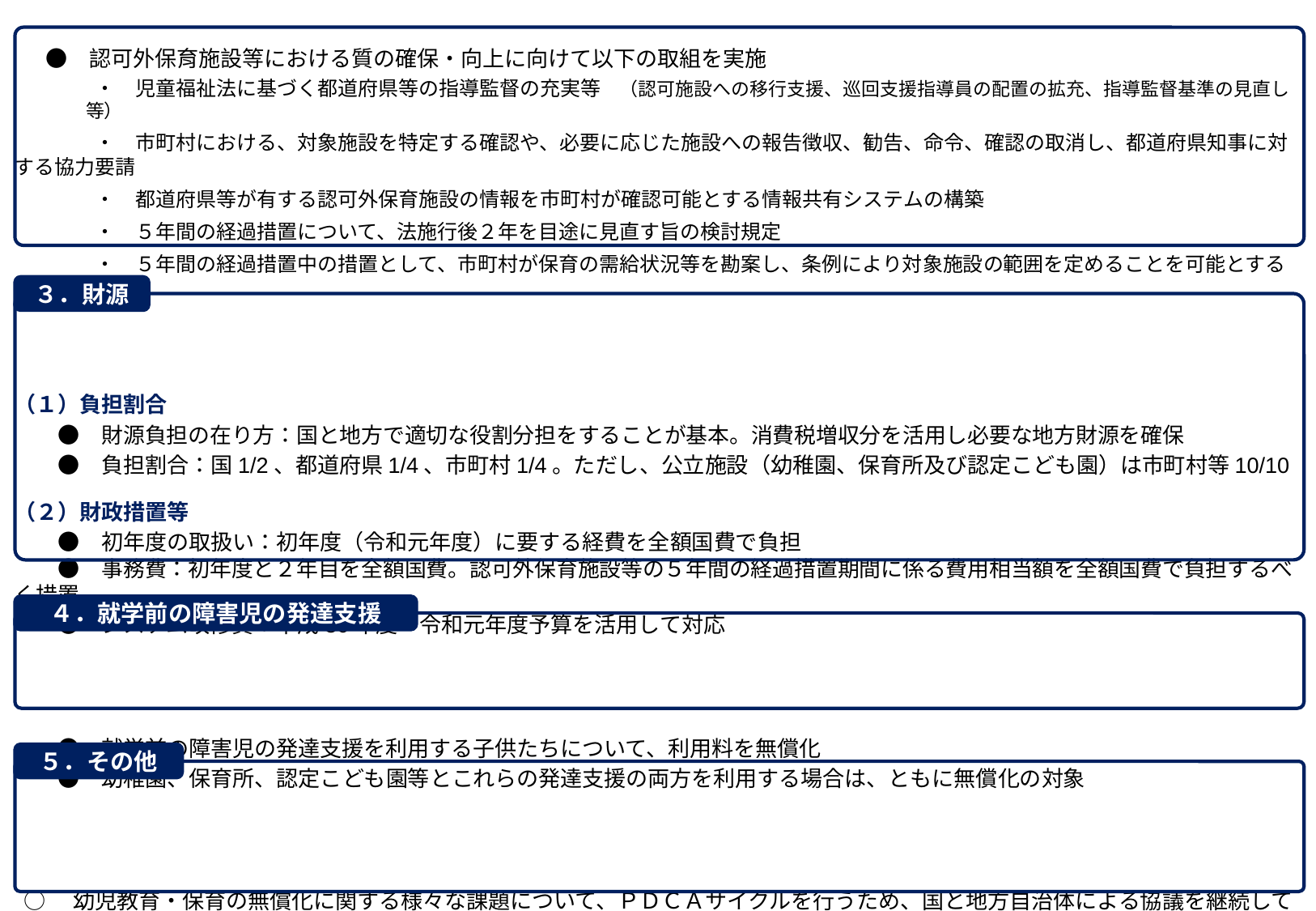

●　認可外保育施設等における質の確保・向上に向けて以下の取組を実施

　　　　・　児童福祉法に基づく都道府県等の指導監督の充実等　（認可施設への移行支援、巡回支援指導員の配置の拡充、指導監督基準の見直し等）

　　　　・　市町村における、対象施設を特定する確認や、必要に応じた施設への報告徴収、勧告、命令、確認の取消し、都道府県知事に対する協力要請

　　　　・　都道府県等が有する認可外保育施設の情報を市町村が確認可能とする情報共有システムの構築

　　　　・　５年間の経過措置について、法施行後２年を目途に見直す旨の検討規定

　　　　・　５年間の経過措置中の措置として、市町村が保育の需給状況等を勘案し、条例により対象施設の範囲を定めることを可能とする仕組み

（１）負担割合

　　●　財源負担の在り方：国と地方で適切な役割分担をすることが基本。消費税増収分を活用し必要な地方財源を確保

　　●　負担割合：国1/2、都道府県1/4、市町村1/4。ただし、公立施設（幼稚園、保育所及び認定こども園）は市町村等10/10

（２）財政措置等

　　●　初年度の取扱い：初年度（令和元年度）に要する経費を全額国費で負担
　　●　事務費：初年度と２年目を全額国費。認可外保育施設等の５年間の経過措置期間に係る費用相当額を全額国費で負担するべく措置

　　●　システム改修費：平成30年度・令和元年度予算を活用して対応

　　●　就学前の障害児の発達支援を利用する子供たちについて、利用料を無償化

　　●　幼稚園、保育所、認定こども園等とこれらの発達支援の両方を利用する場合は、ともに無償化の対象

  ○　幼児教育・保育の無償化に関する様々な課題について、ＰＤＣＡサイクルを行うため、国と地方自治体による協議を継続して実施

　○　支払方法：新制度の対象施設 … 現物給付を原則。  未移行幼稚園 … 市町村が実情に応じて判断（現物給付の取組を支援）
　　　　　　　　　　　認可外保育施設等 … 償還払いを基本としつつ、市町村が地域の実情に応じて現物給付とすることも可
３．財源

４．就学前の障害児の発達支援

５．その他